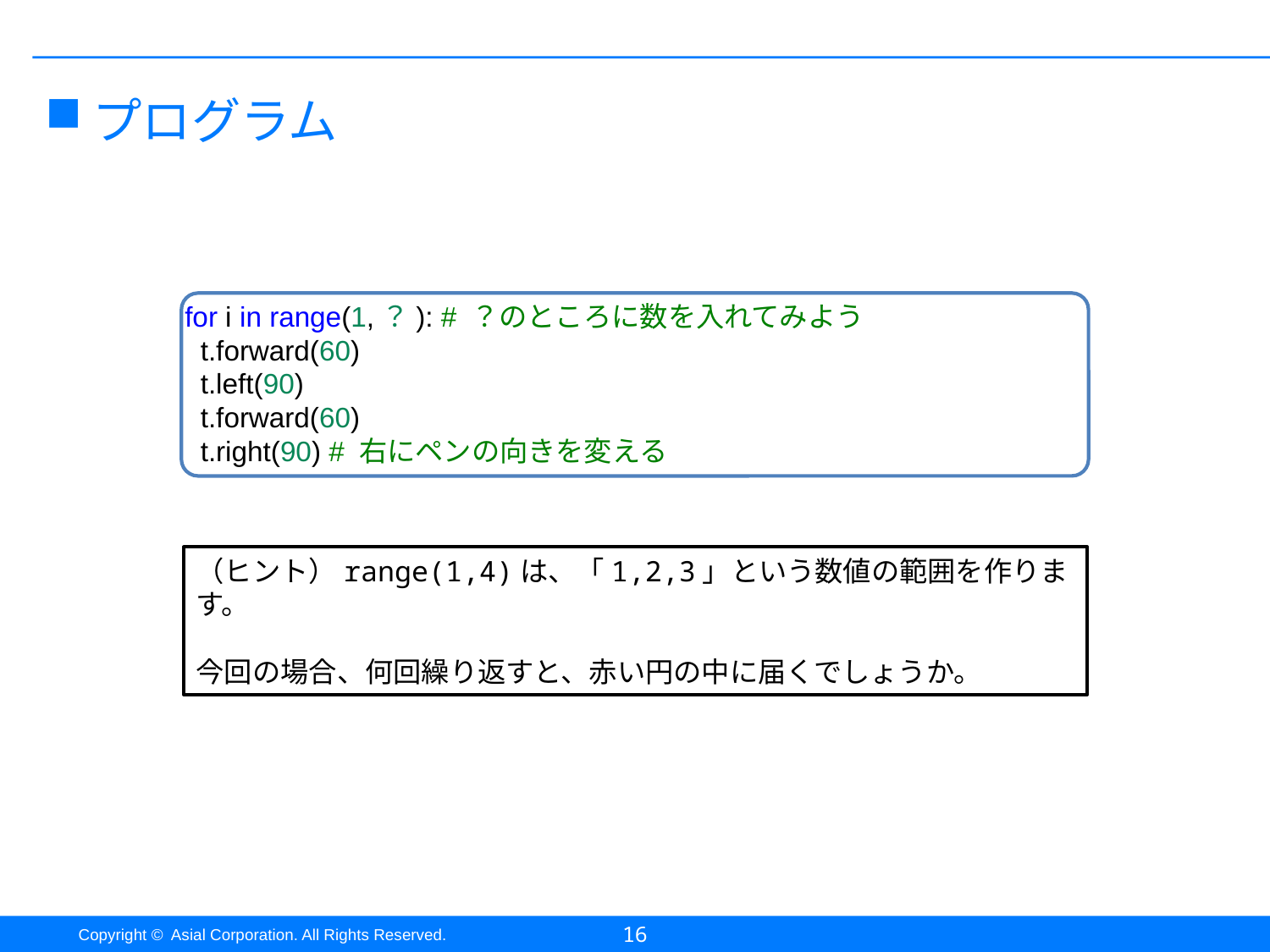

#

プログラム
for i in range(1,？): # ？のところに数を入れてみよう
  t.forward(60)
  t.left(90)
  t.forward(60)
  t.right(90) # 右にペンの向きを変える

（ヒント）range(1,4)は、「1,2,3」という数値の範囲を作ります。

今回の場合、何回繰り返すと、赤い円の中に届くでしょうか。
16